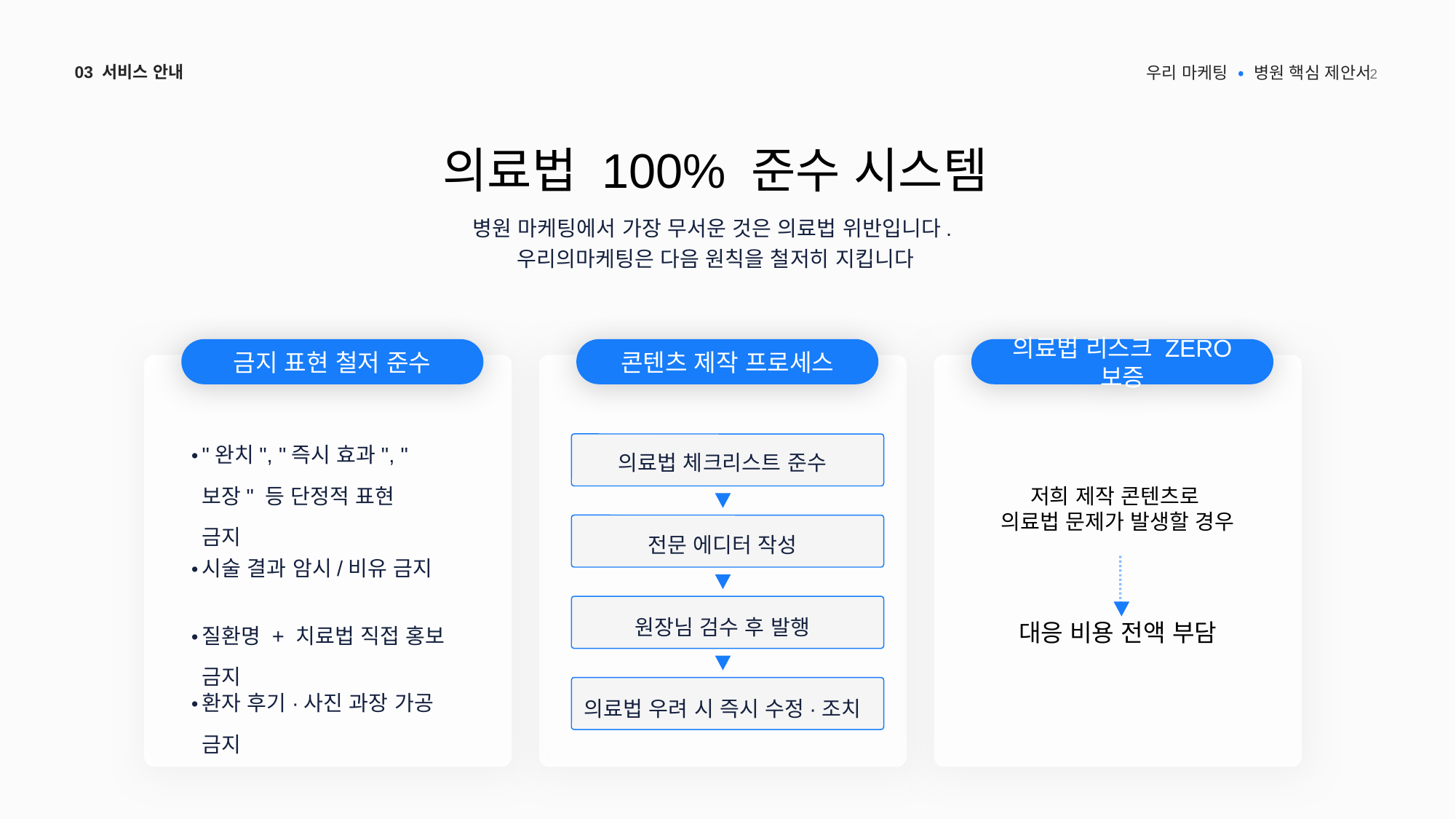

2
03 서비스 안내
우리 마케팅  •  병원 핵심 제안서
의료법 100% 준수 시스템
병원 마케팅에서 가장 무서운 것은 의료법 위반입니다.
우리의마케팅은 다음 원칙을 철저히 지킵니다
금지 표현 철저 준수
콘텐츠 제작 프로세스
의료법 리스크 ZERO 보증

"완치", "즉시 효과", "보장" 등 단정적 표현 금지
의료법 체크리스트 준수

저희 제작 콘텐츠로
의료법 문제가 발생할 경우

대응 비용 전액 부담

전문 에디터 작성
시술 결과 암시/비유 금지

원장님 검수 후 발행

질환명 + 치료법 직접 홍보 금지

환자 후기·사진 과장 가공 금지

의료법 우려 시 즉시 수정·조치